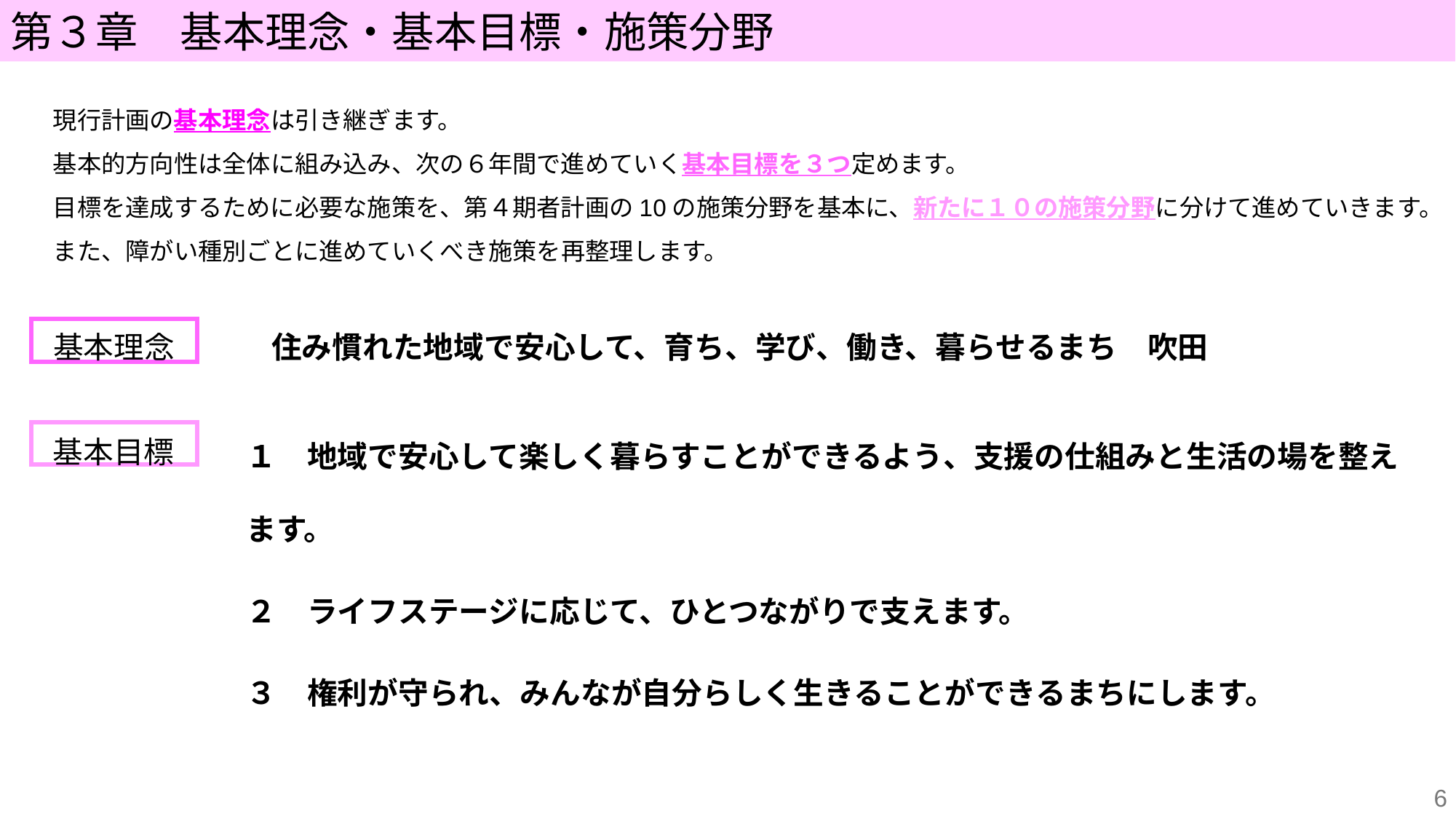

第３章　基本理念・基本目標・施策分野
現行計画の基本理念は引き継ぎます。
基本的方向性は全体に組み込み、次の６年間で進めていく基本目標を３つ定めます。
目標を達成するために必要な施策を、第４期者計画の10の施策分野を基本に、新たに１０の施策分野に分けて進めていきます。
また、障がい種別ごとに進めていくべき施策を再整理します。
基本理念　　　　住み慣れた地域で安心して、育ち、学び、働き、暮らせるまち　吹田

１　地域で安心して楽しく暮らすことができるよう、支援の仕組みと生活の場を整えます。
２　ライフステージに応じて、ひとつながりで支えます。
３　権利が守られ、みんなが自分らしく生きることができるまちにします。
基本目標

6